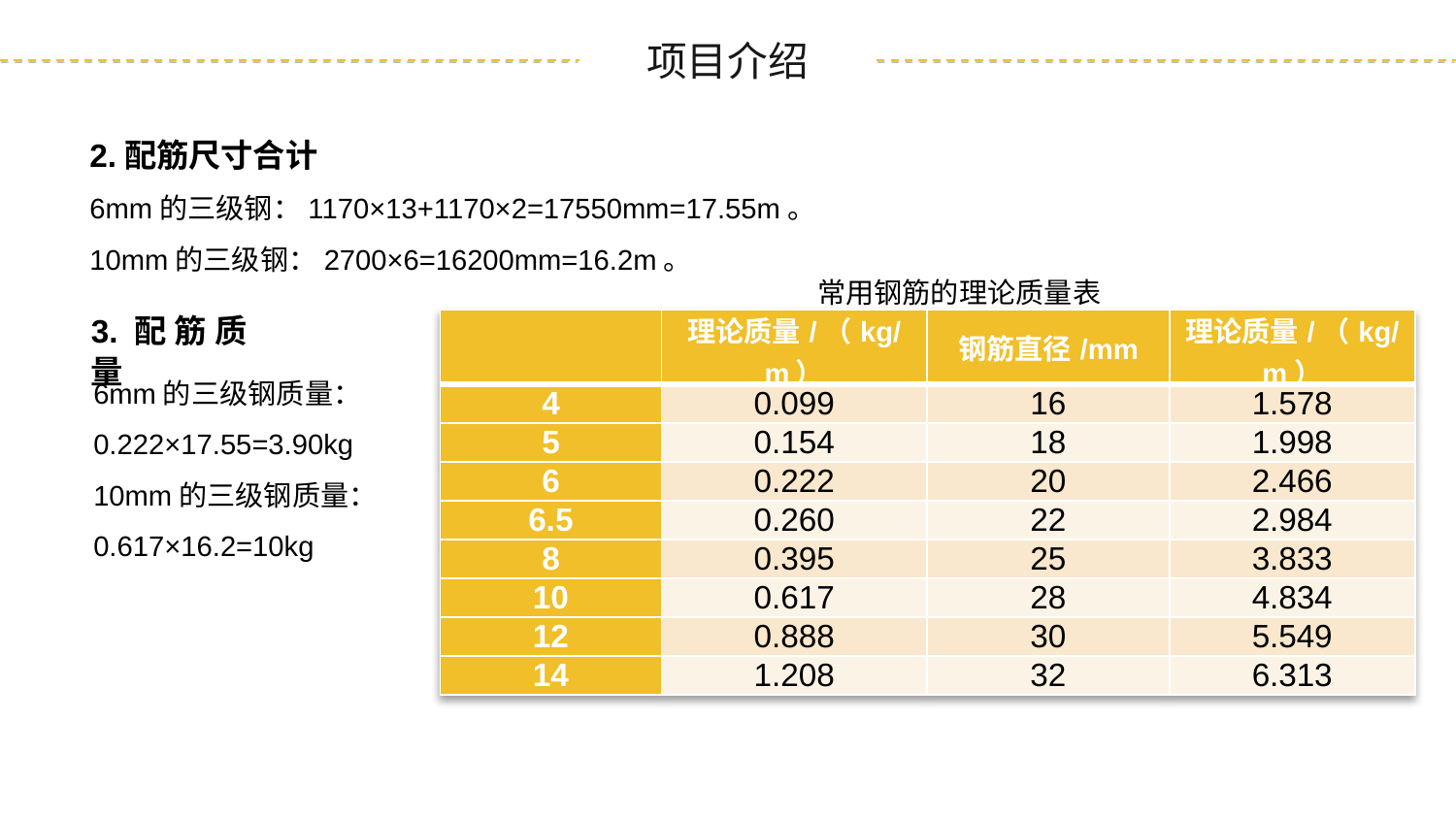

2.配筋尺寸合计
6mm的三级钢：1170×13+1170×2=17550mm=17.55m。
10mm的三级钢：2700×6=16200mm=16.2m。
常用钢筋的理论质量表
3.配筋质量
|  | 理论质量/（kg/m） | 钢筋直径/mm | 理论质量/（kg/m） |
| --- | --- | --- | --- |
| 4 | 0.099 | 16 | 1.578 |
| 5 | 0.154 | 18 | 1.998 |
| 6 | 0.222 | 20 | 2.466 |
| 6.5 | 0.260 | 22 | 2.984 |
| 8 | 0.395 | 25 | 3.833 |
| 10 | 0.617 | 28 | 4.834 |
| 12 | 0.888 | 30 | 5.549 |
| 14 | 1.208 | 32 | 6.313 |
6mm的三级钢质量：
0.222×17.55=3.90kg
10mm的三级钢质量：
0.617×16.2=10kg